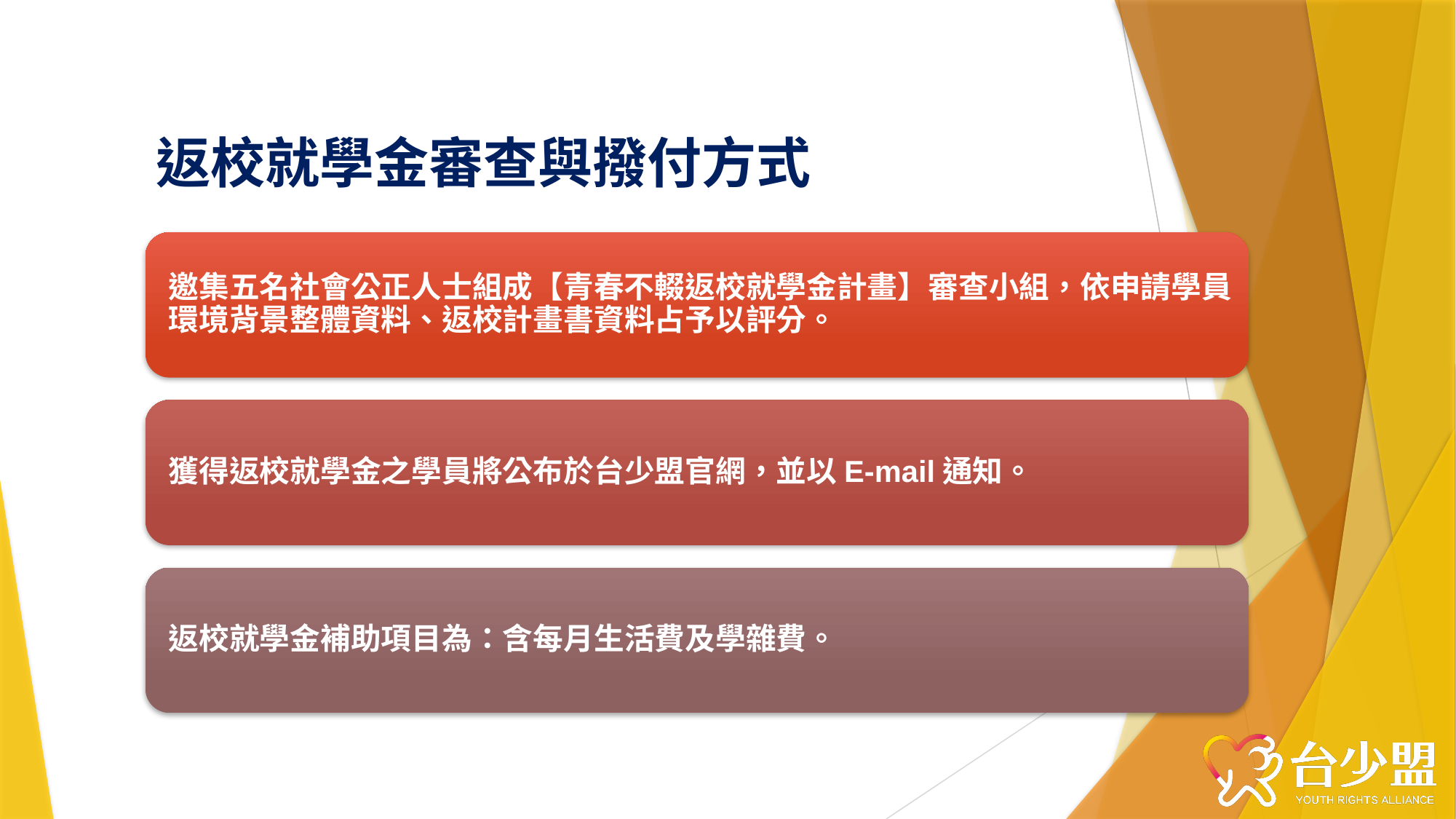

# 返校就學金審查與撥付方式
邀集五名社會公正人士組成【青春不輟返校就學金計畫】審查小組，依申請學員環境背景整體資料、返校計畫書資料占予以評分。
獲得返校就學金之學員將公布於台少盟官網，並以E-mail通知。
返校就學金補助項目為：含每月生活費及學雜費。